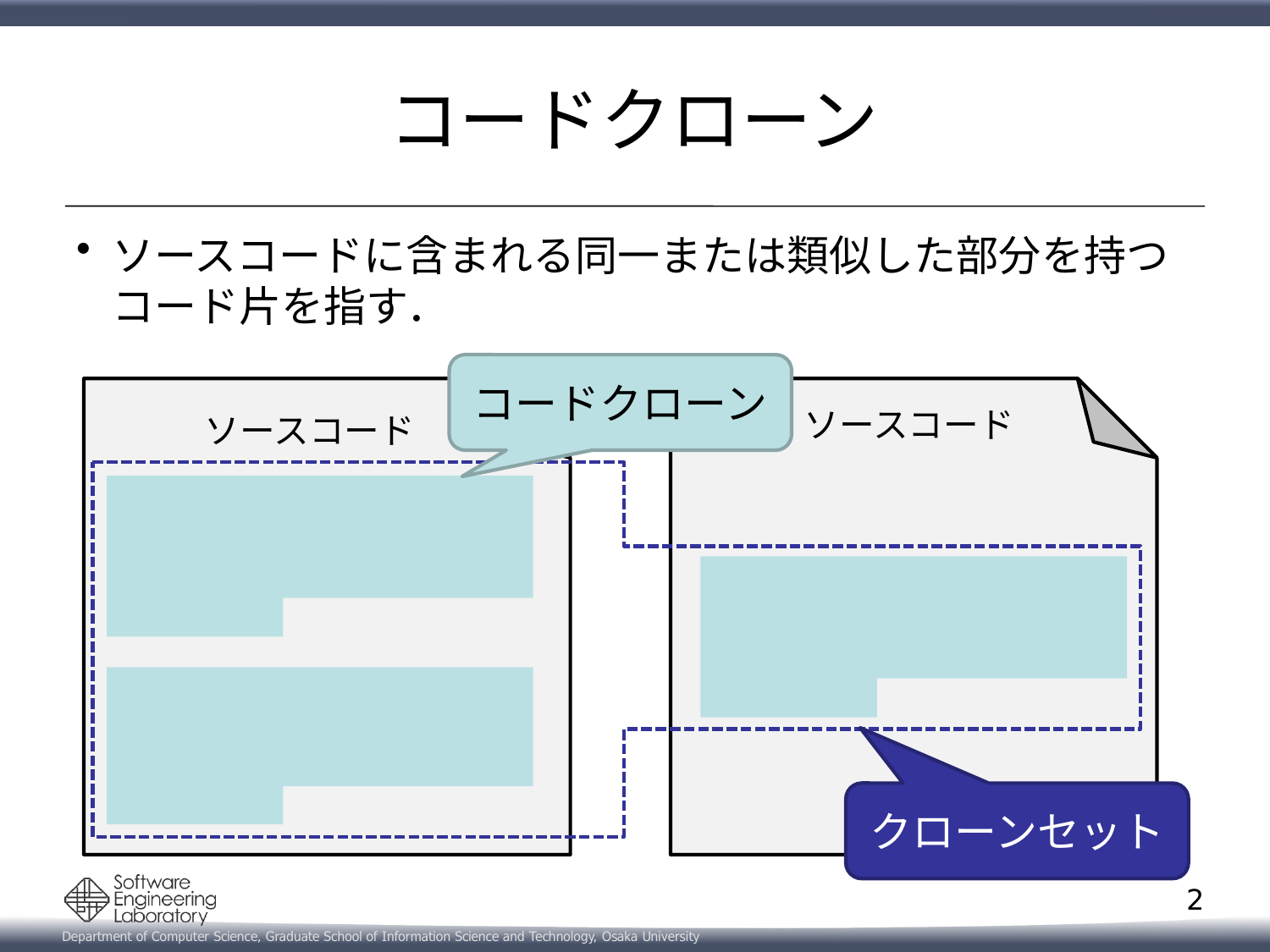

# コードクローン
ソースコードに含まれる同一または類似した部分を持つコード片を指す．
コードクローン

ソースコード
ソースコード

クローンセット
2